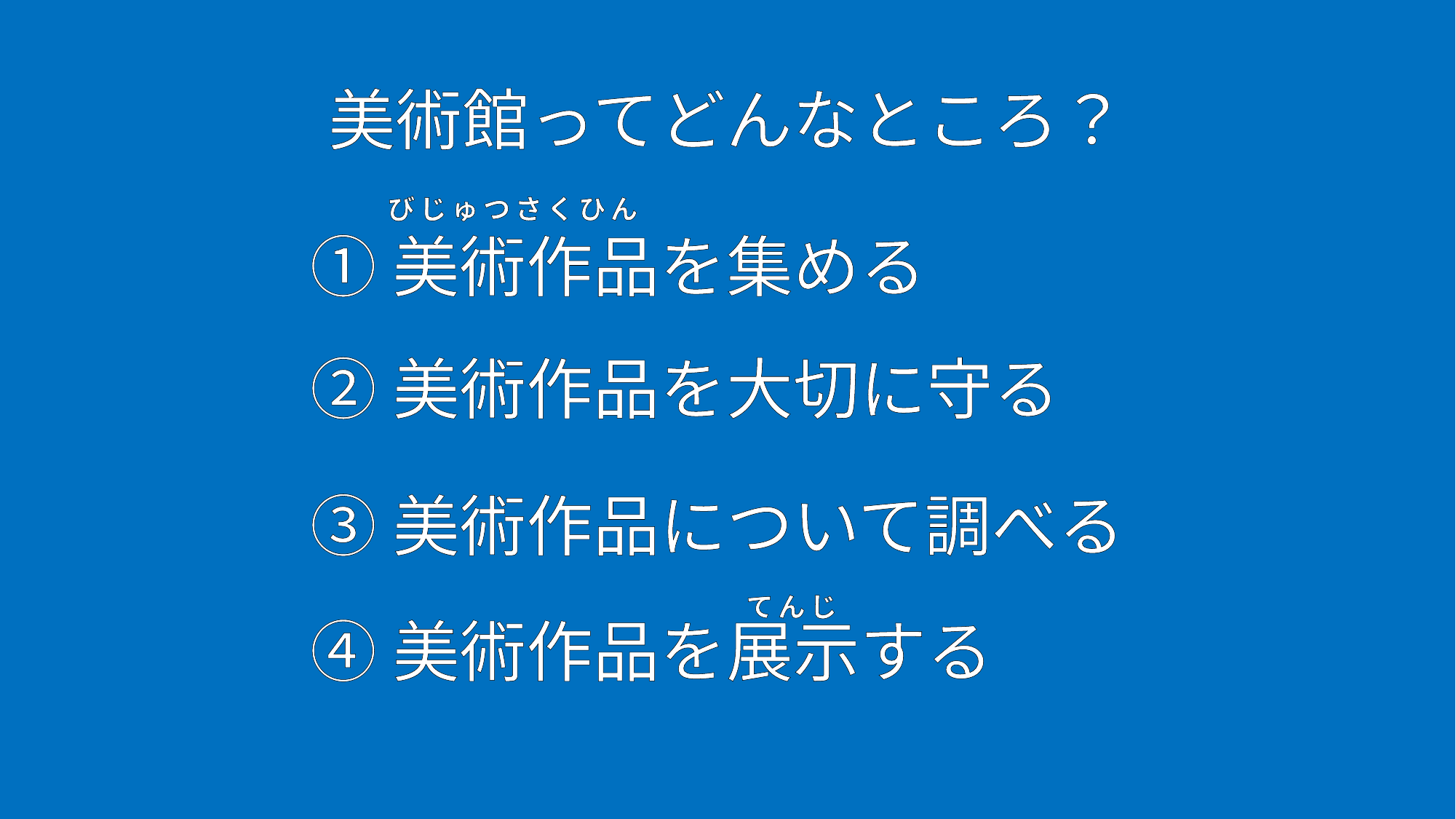

# 美術館ってどんなところ？
びじゅつさくひん
①美術作品を集める

②美術作品を大切に守る

③美術作品について調べる

④美術作品を展示する

てんじ